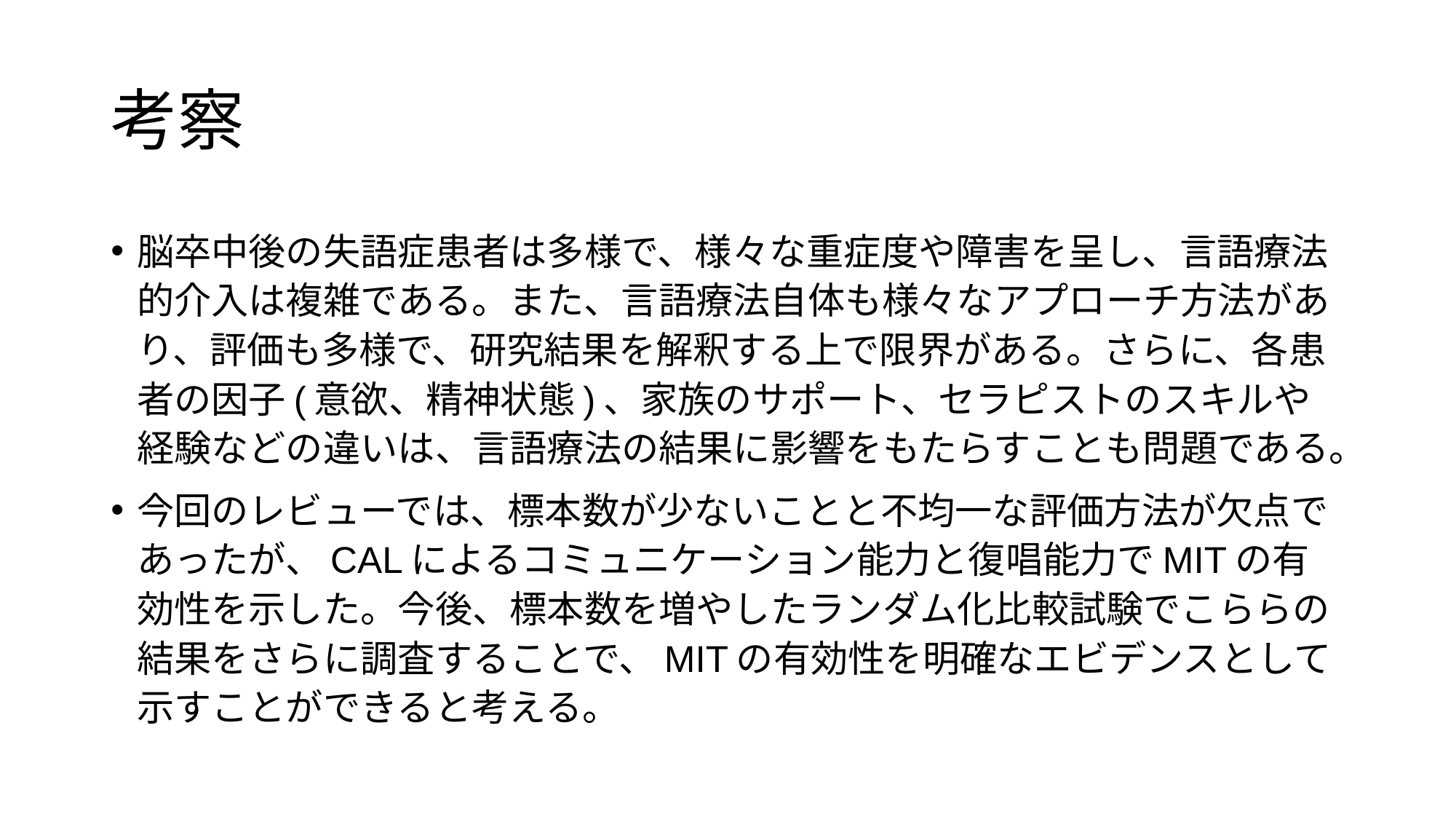

# 考察
脳卒中後の失語症患者は多様で、様々な重症度や障害を呈し、言語療法的介入は複雑である。また、言語療法自体も様々なアプローチ方法があり、評価も多様で、研究結果を解釈する上で限界がある。さらに、各患者の因子(意欲、精神状態)、家族のサポート、セラピストのスキルや経験などの違いは、言語療法の結果に影響をもたらすことも問題である。
今回のレビューでは、標本数が少ないことと不均一な評価方法が欠点であったが、CALによるコミュニケーション能力と復唱能力でMITの有効性を示した。今後、標本数を増やしたランダム化比較試験でこららの結果をさらに調査することで、MITの有効性を明確なエビデンスとして示すことができると考える。